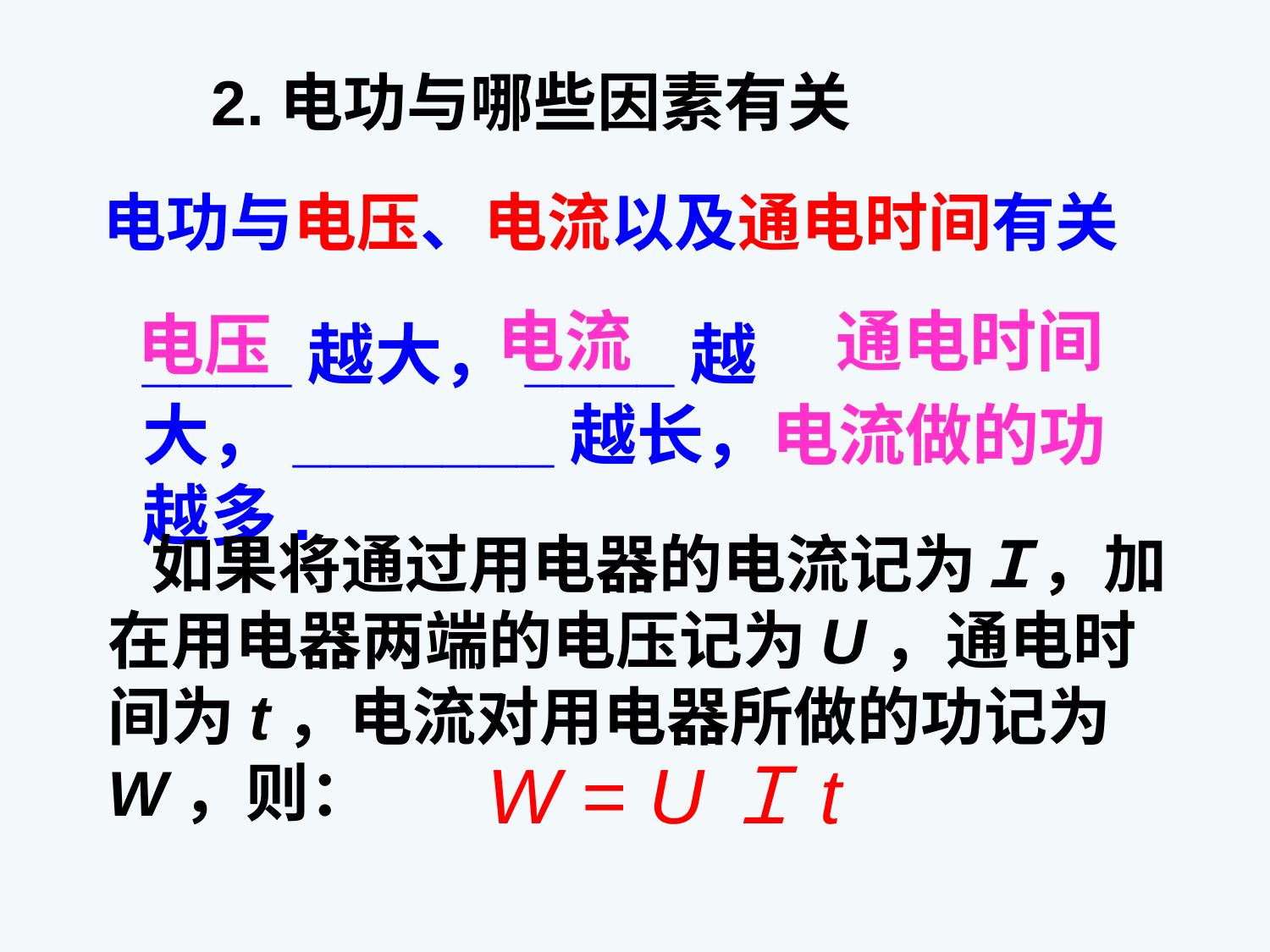

2.电功与哪些因素有关
电功与电压、电流以及通电时间有关
电流
通电时间
电压
____越大，____越大，_______越长，电流做的功越多.
  如果将通过用电器的电流记为Ｉ，加在用电器两端的电压记为U，通电时间为t，电流对用电器所做的功记为W，则：
W = UＩt